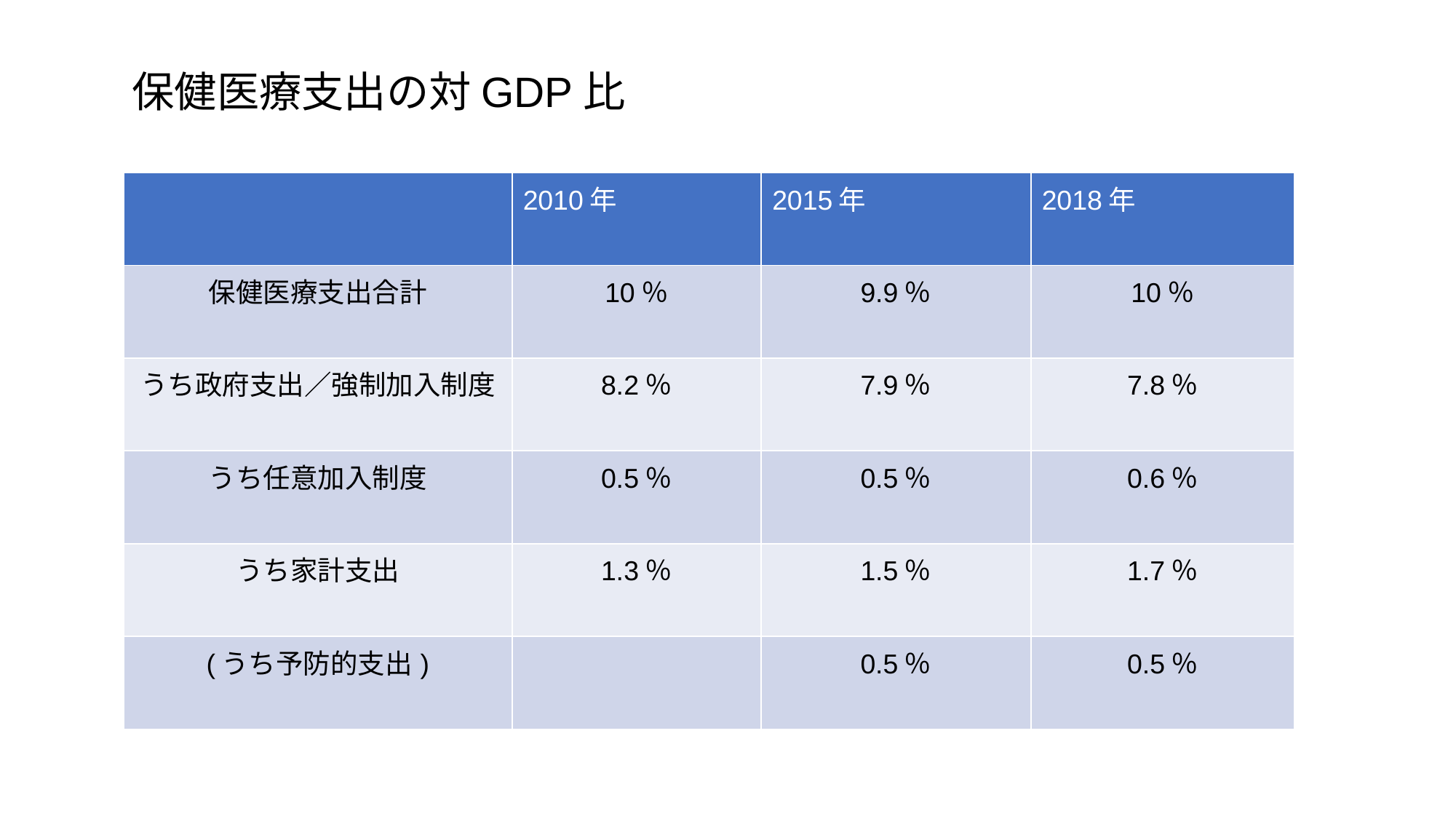

保健医療支出の対GDP比
|  | 2010年 | 2015年 | 2018年 |
| --- | --- | --- | --- |
| 保健医療支出合計 | 10％ | 9.9％ | 10％ |
| うち政府支出／強制加入制度 | 8.2％ | 7.9％ | 7.8％ |
| うち任意加入制度 | 0.5％ | 0.5％ | 0.6％ |
| うち家計支出 | 1.3％ | 1.5％ | 1.7％ |
| (うち予防的支出) |  | 0.5％ | 0.5％ |